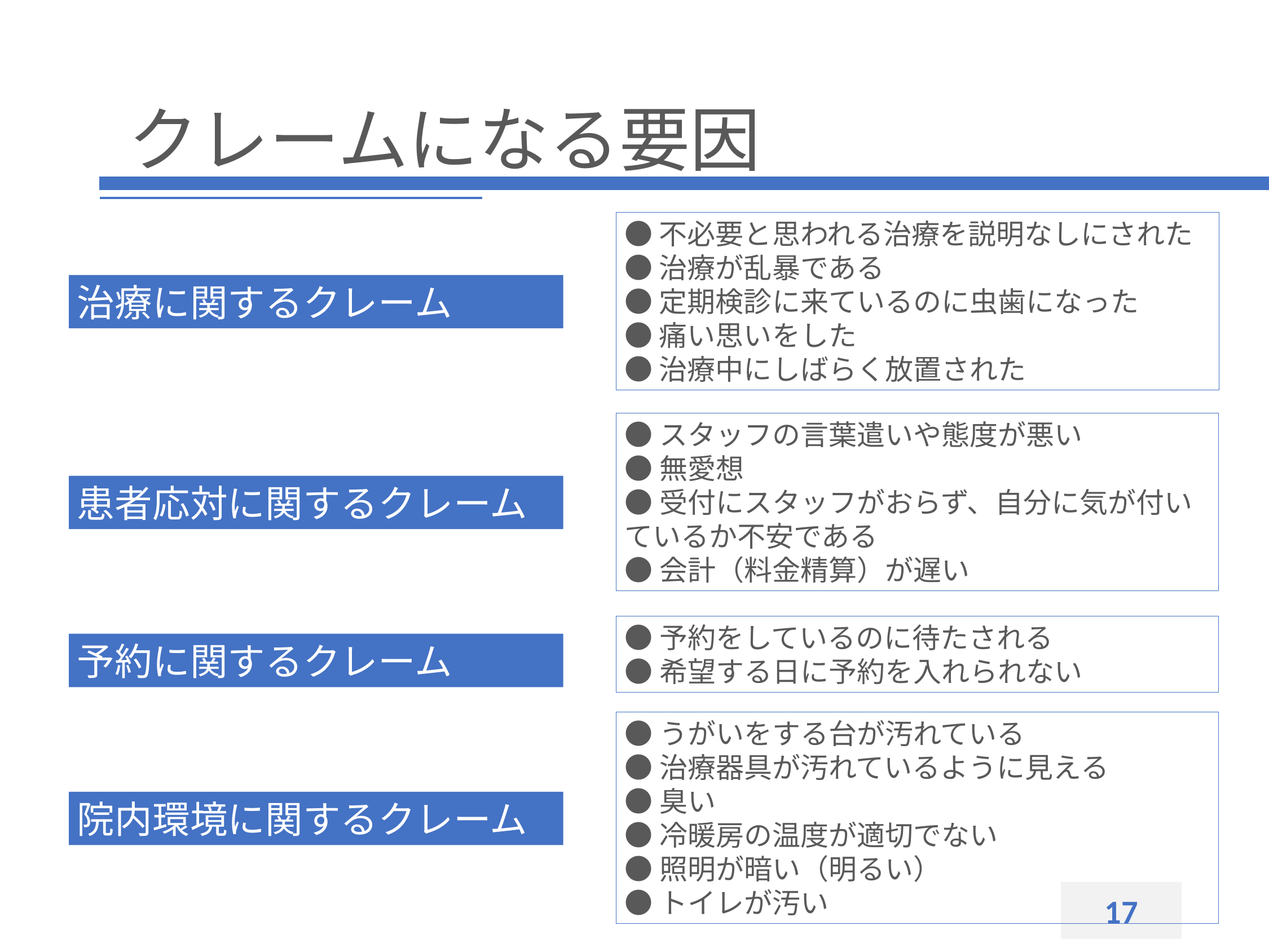

クレームになる要因
●不必要と思われる治療を説明なしにされた
●治療が乱暴である
●定期検診に来ているのに虫歯になった
●痛い思いをした
●治療中にしばらく放置された
治療に関するクレーム
●スタッフの言葉遣いや態度が悪い
●無愛想
●受付にスタッフがおらず、自分に気が付いているか不安である
●会計（料金精算）が遅い
患者応対に関するクレーム
●予約をしているのに待たされる
●希望する日に予約を入れられない
予約に関するクレーム
●うがいをする台が汚れている
●治療器具が汚れているように見える
●臭い
●冷暖房の温度が適切でない
●照明が暗い（明るい）
●トイレが汚い
院内環境に関するクレーム
17